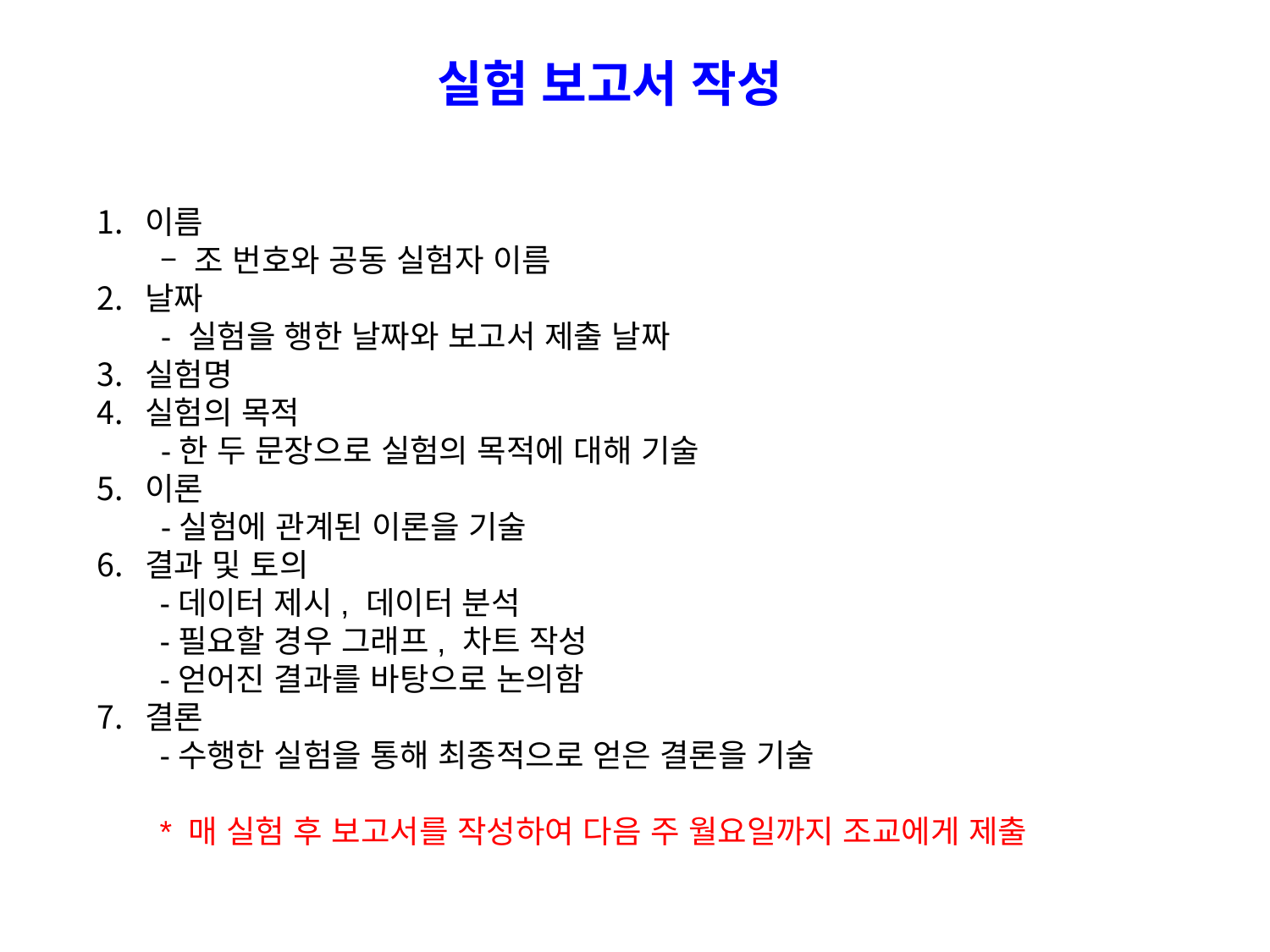

실험 보고서 작성
이름
– 조 번호와 공동 실험자 이름
날짜
- 실험을 행한 날짜와 보고서 제출 날짜
실험명
실험의 목적
-한 두 문장으로 실험의 목적에 대해 기술
이론
-실험에 관계된 이론을 기술
결과 및 토의
-데이터 제시, 데이터 분석
-필요할 경우 그래프, 차트 작성
-얻어진 결과를 바탕으로 논의함
결론
-수행한 실험을 통해 최종적으로 얻은 결론을 기술

* 매 실험 후 보고서를 작성하여 다음 주 월요일까지 조교에게 제출